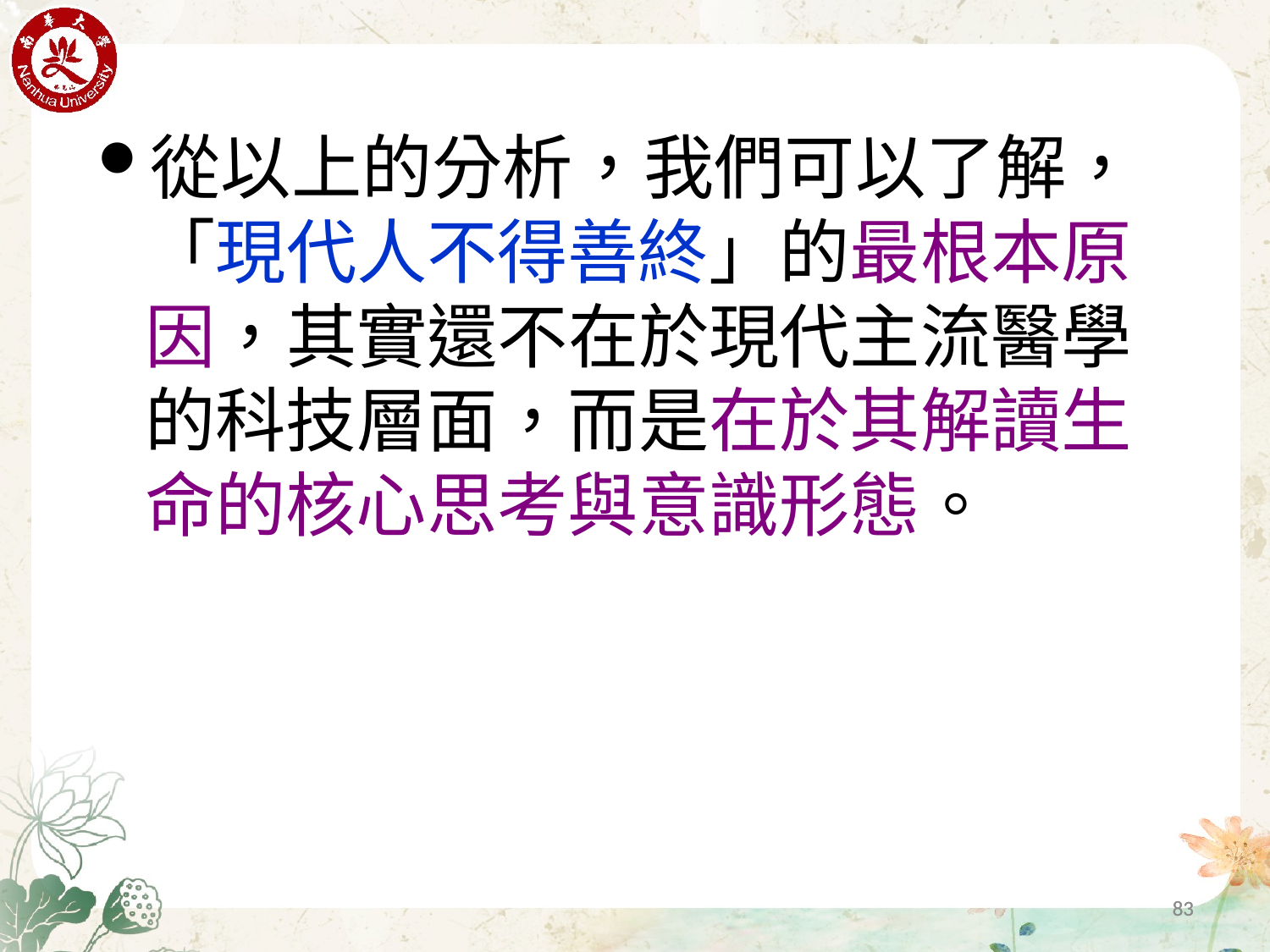

從以上的分析，我們可以了解，「現代人不得善終」的最根本原因，其實還不在於現代主流醫學的科技層面，而是在於其解讀生命的核心思考與意識形態。
83
83